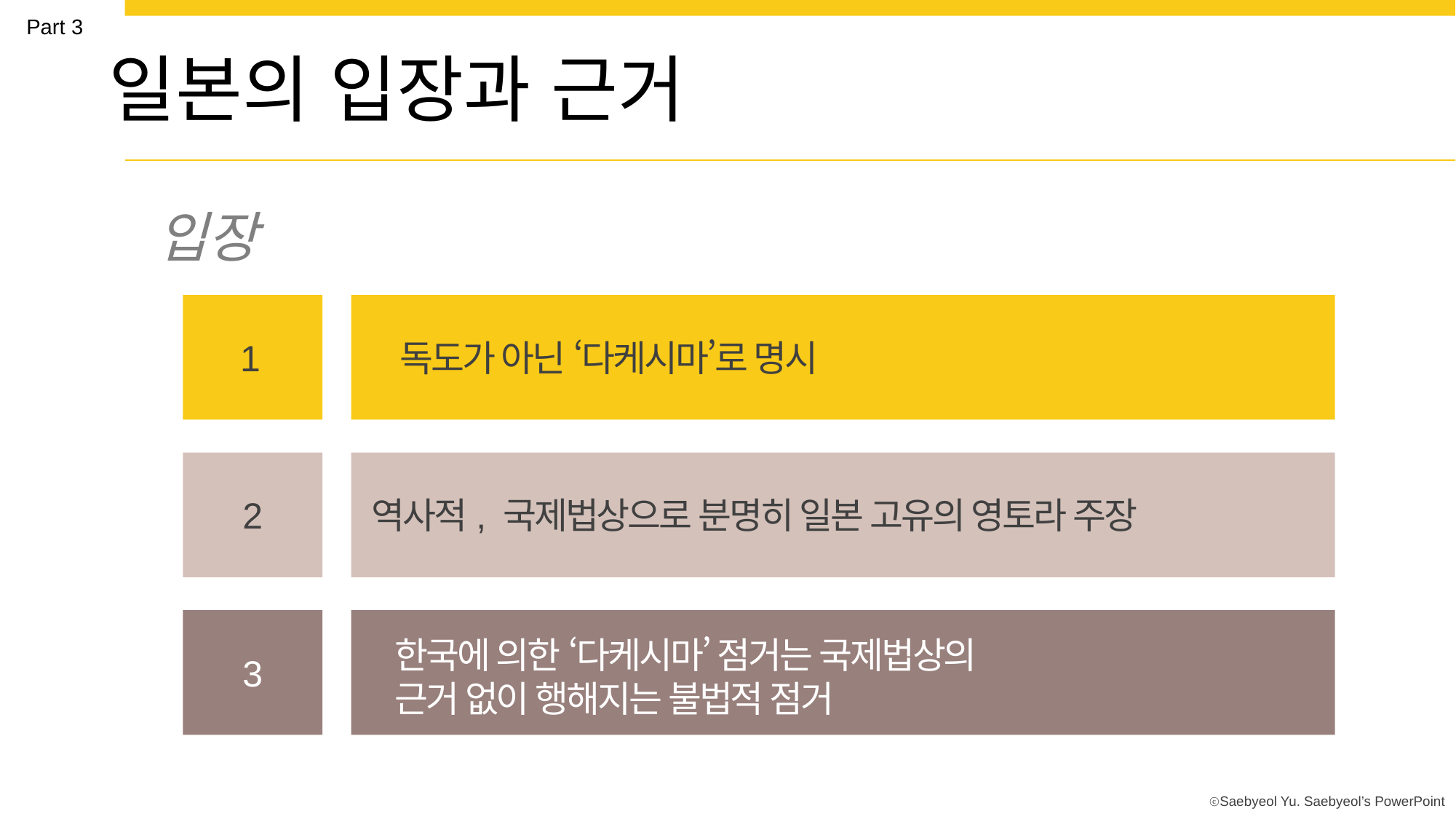

Part 3
일본의 입장과 근거
입장

1
독도가 아닌 ‘다케시마’로 명시

2
역사적, 국제법상으로 분명히 일본 고유의 영토라 주장

한국에 의한 ‘다케시마’ 점거는 국제법상의
근거 없이 행해지는 불법적 점거
3